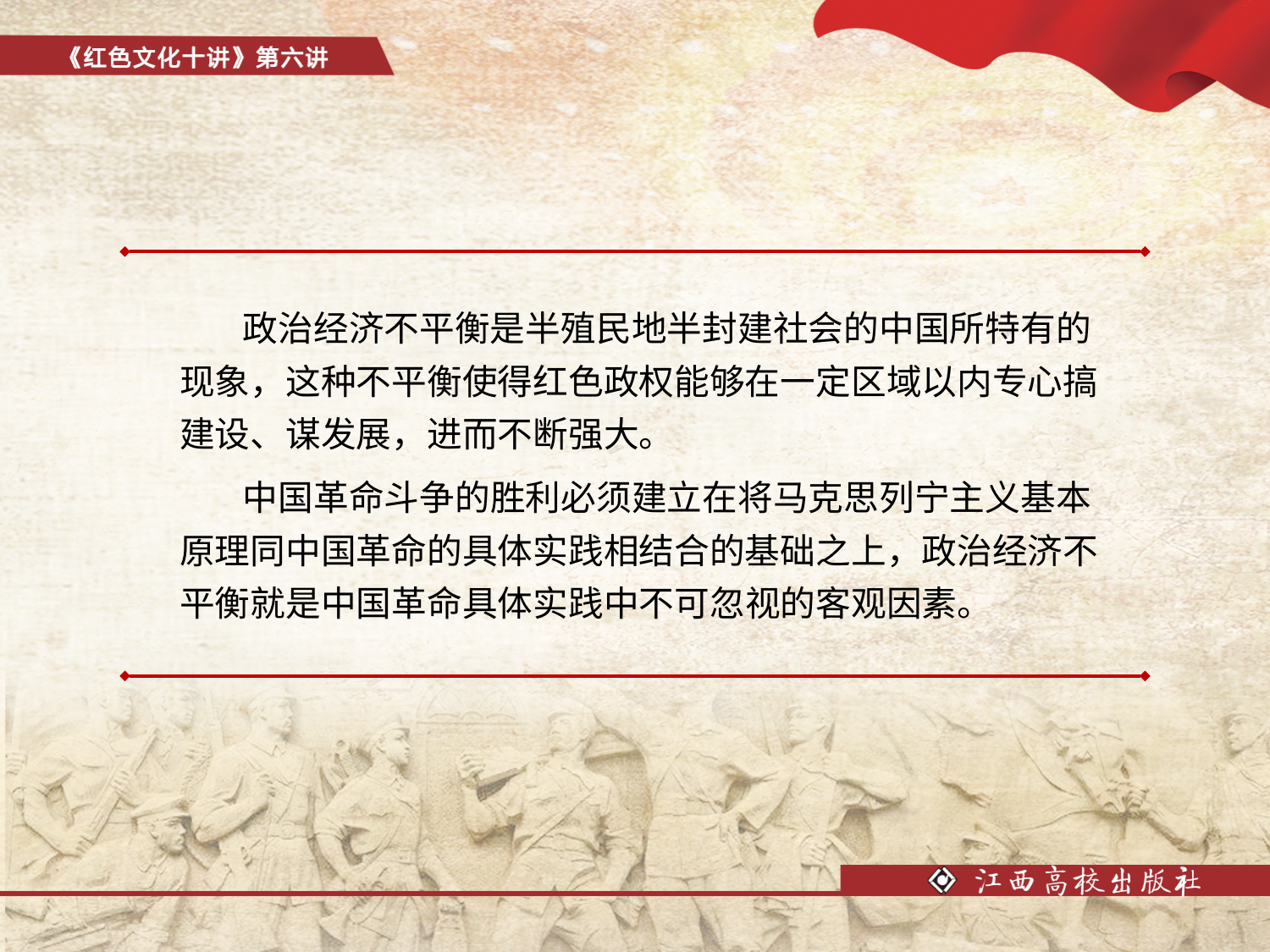

政治经济不平衡是半殖民地半封建社会的中国所特有的现象，这种不平衡使得红色政权能够在一定区域以内专心搞建设、谋发展，进而不断强大。
       中国革命斗争的胜利必须建立在将马克思列宁主义基本原理同中国革命的具体实践相结合的基础之上，政治经济不平衡就是中国革命具体实践中不可忽视的客观因素。